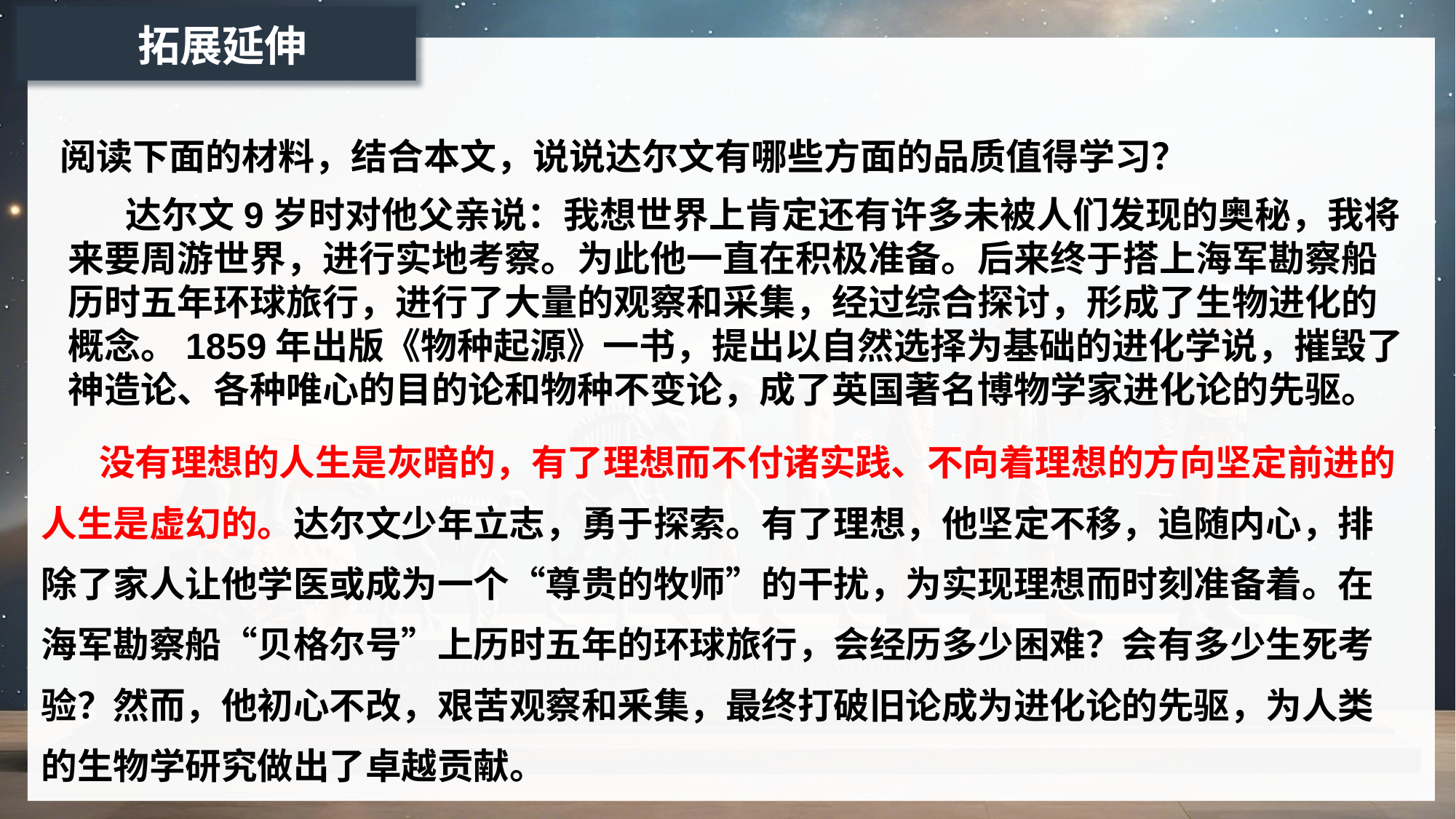

拓展延伸

阅读下面的材料，结合本文，说说达尔文有哪些方面的品质值得学习？
      达尔文9岁时对他父亲说：我想世界上肯定还有许多未被人们发现的奥秘，我将来要周游世界，进行实地考察。为此他一直在积极准备。后来终于搭上海军勘察船历时五年环球旅行，进行了大量的观察和采集，经过综合探讨，形成了生物进化的概念。1859年出版《物种起源》一书，提出以自然选择为基础的进化学说，摧毁了神造论、各种唯心的目的论和物种不变论，成了英国著名博物学家进化论的先驱。
      没有理想的人生是灰暗的，有了理想而不付诸实践、不向着理想的方向坚定前进的人生是虚幻的。达尔文少年立志，勇于探索。有了理想，他坚定不移，追随内心，排除了家人让他学医或成为一个“尊贵的牧师”的干扰，为实现理想而时刻准备着。在海军勘察船“贝格尔号”上历时五年的环球旅行，会经历多少困难？会有多少生死考验？然而，他初心不改，艰苦观察和釆集，最终打破旧论成为进化论的先驱，为人类的生物学研究做出了卓越贡献。